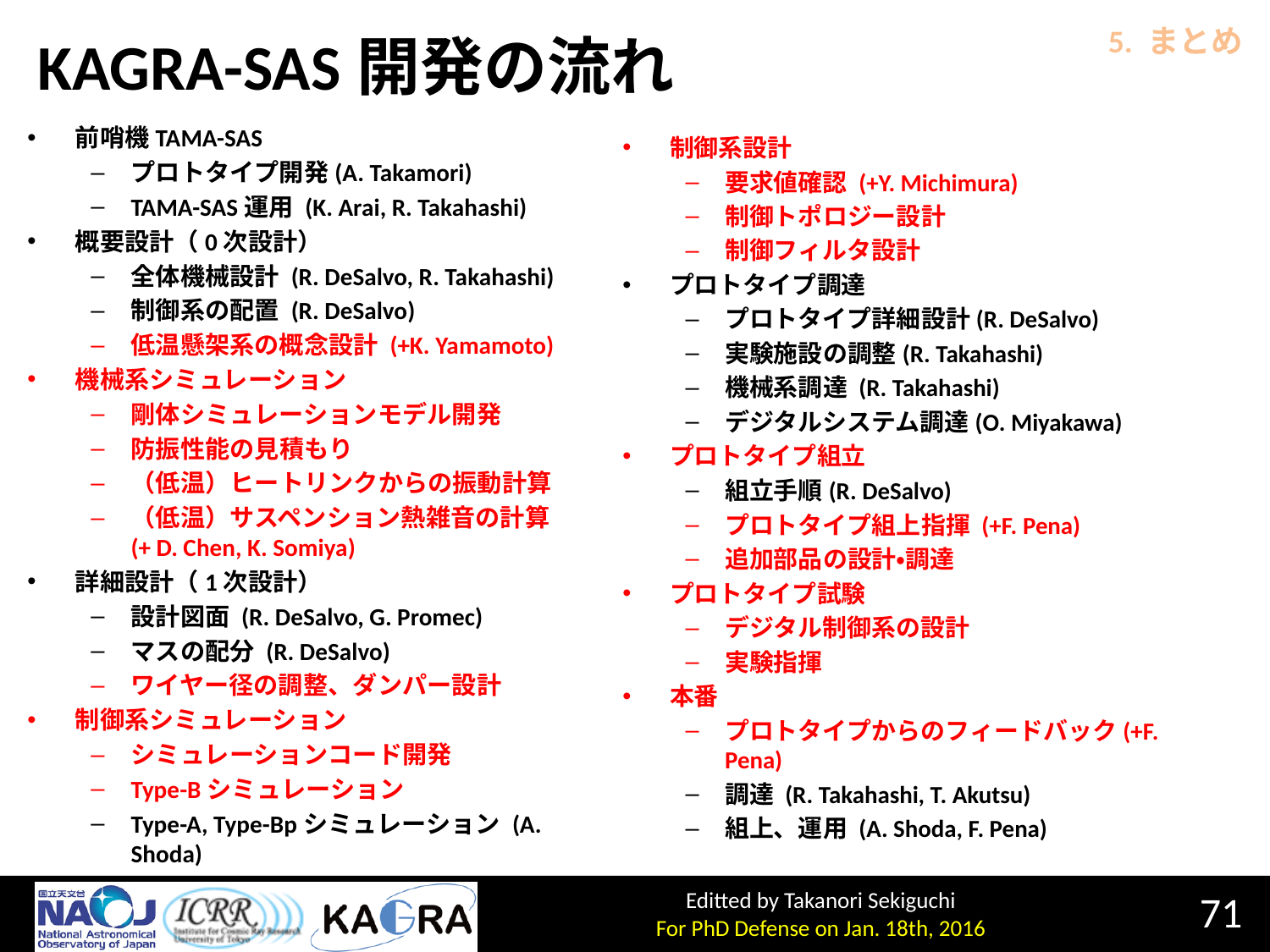

5. まとめ
# KAGRA-SAS開発の流れ
前哨機TAMA-SAS
プロトタイプ開発(A. Takamori)
TAMA-SAS運用 (K. Arai, R. Takahashi)
概要設計（0次設計）
全体機械設計 (R. DeSalvo, R. Takahashi)
制御系の配置 (R. DeSalvo)
低温懸架系の概念設計 (+K. Yamamoto)
機械系シミュレーション
剛体シミュレーションモデル開発
防振性能の見積もり
（低温）ヒートリンクからの振動計算
（低温）サスペンション熱雑音の計算
(+ D. Chen, K. Somiya)
詳細設計（1次設計）
設計図面 (R. DeSalvo, G. Promec)
マスの配分 (R. DeSalvo)
ワイヤー径の調整、ダンパー設計
制御系シミュレーション
シミュレーションコード開発
Type-Bシミュレーション
Type-A, Type-Bpシミュレーション (A. Shoda)
制御系設計
要求値確認 (+Y. Michimura)
制御トポロジー設計
制御フィルタ設計
プロトタイプ調達
プロトタイプ詳細設計(R. DeSalvo)
実験施設の調整(R. Takahashi)
機械系調達 (R. Takahashi)
デジタルシステム調達(O. Miyakawa)
プロトタイプ組立
組立手順(R. DeSalvo)
プロトタイプ組上指揮 (+F. Pena)
追加部品の設計・調達
プロトタイプ試験
デジタル制御系の設計
実験指揮
本番
プロトタイプからのフィードバック(+F. Pena)
調達 (R. Takahashi, T. Akutsu)
組上、運用 (A. Shoda, F. Pena)

71